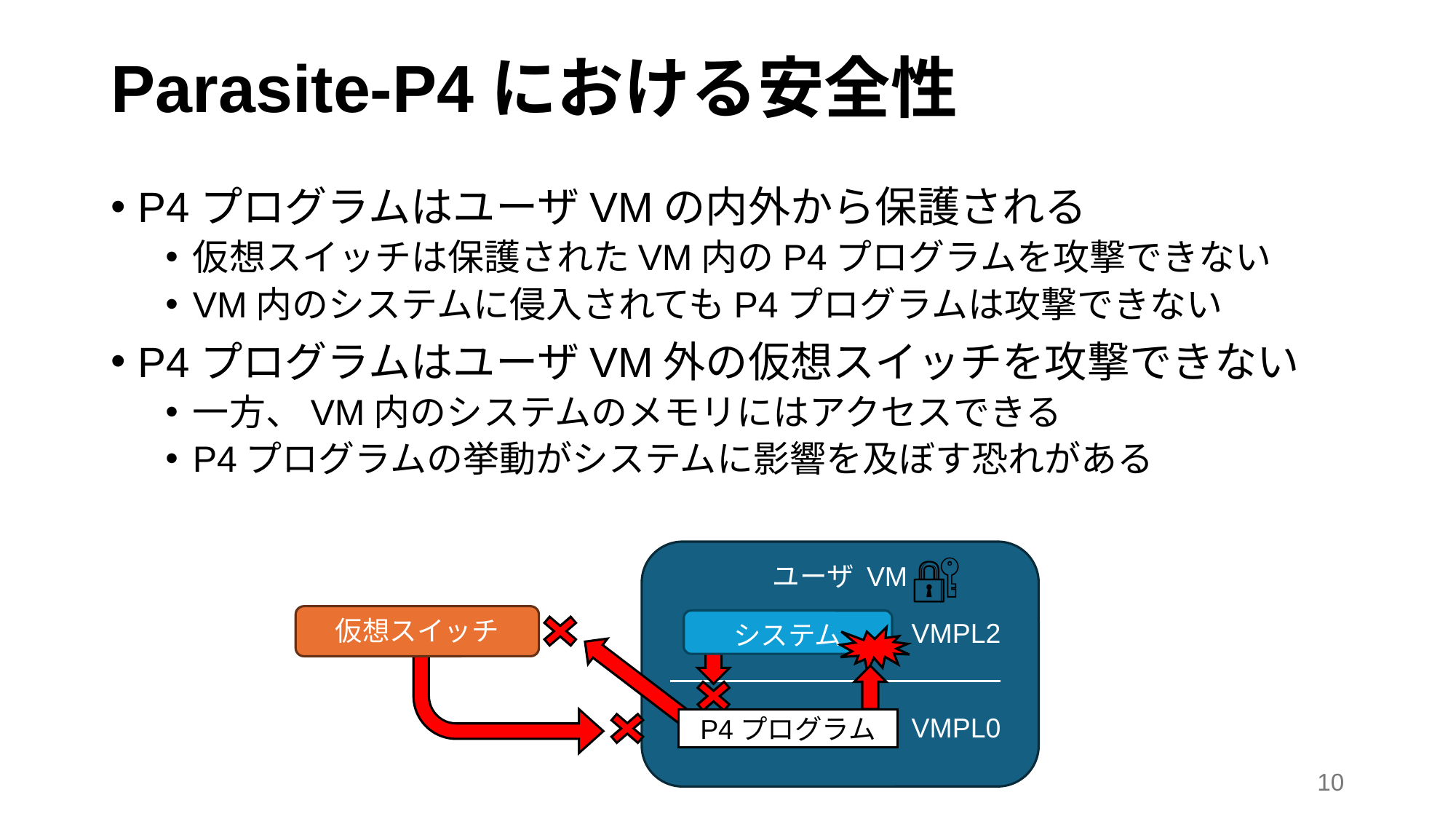

# Parasite-P4における安全性
P4プログラムはユーザVMの内外から保護される
仮想スイッチは保護されたVM内のP4プログラムを攻撃できない
VM内のシステムに侵入されてもP4プログラムは攻撃できない
P4プログラムはユーザVM外の仮想スイッチを攻撃できない
一方、VM内のシステムのメモリにはアクセスできる
P4プログラムの挙動がシステムに影響を及ぼす恐れがある
🔐
ユーザ VM
仮想スイッチ

VMPL2
システム

VMPL0

P4プログラム
10